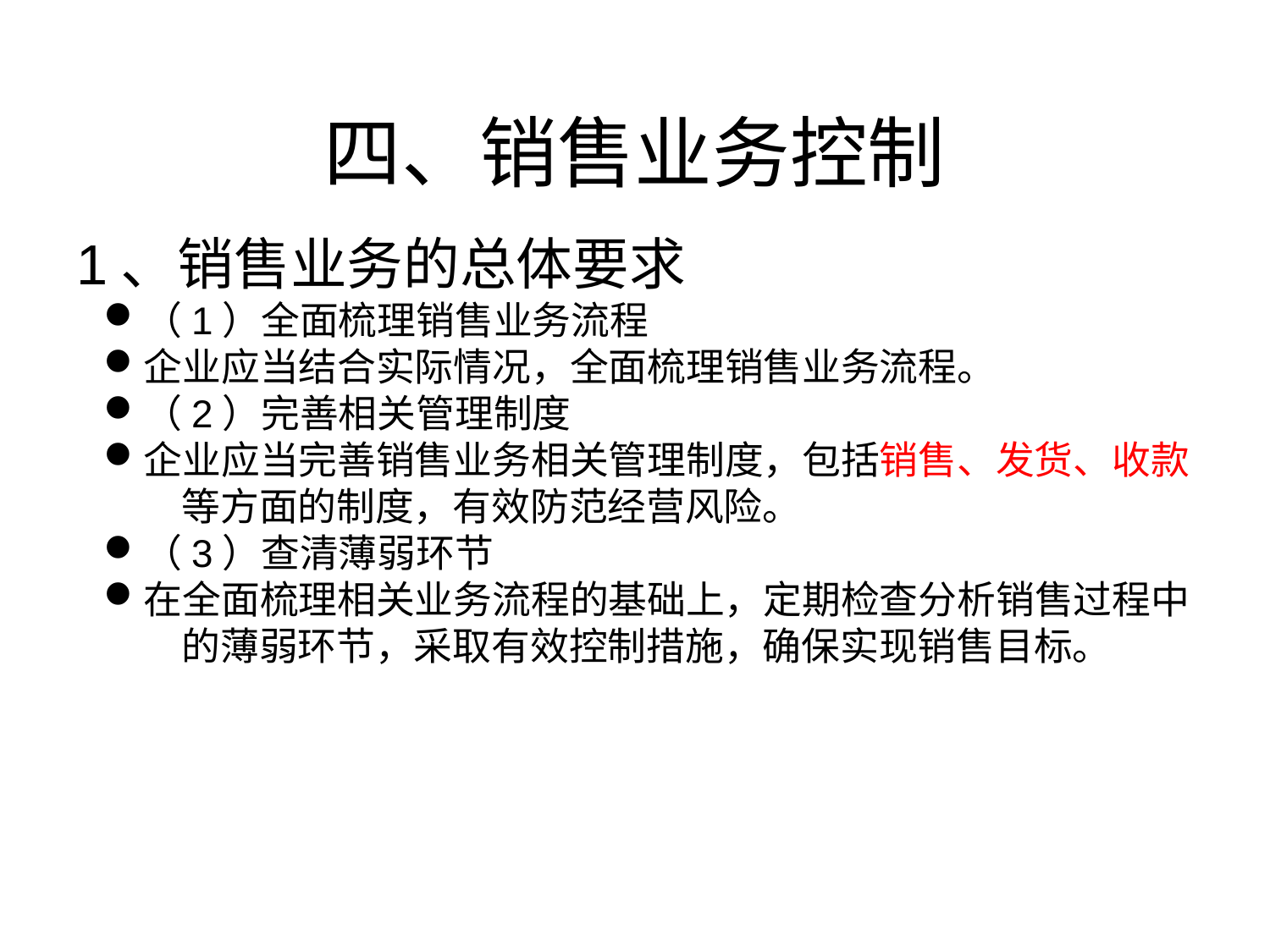

四、销售业务控制
1、销售业务的总体要求
（1）全面梳理销售业务流程
企业应当结合实际情况，全面梳理销售业务流程。
（2）完善相关管理制度
企业应当完善销售业务相关管理制度，包括销售、发货、收款等方面的制度，有效防范经营风险。
（3）查清薄弱环节
在全面梳理相关业务流程的基础上，定期检查分析销售过程中的薄弱环节，采取有效控制措施，确保实现销售目标。